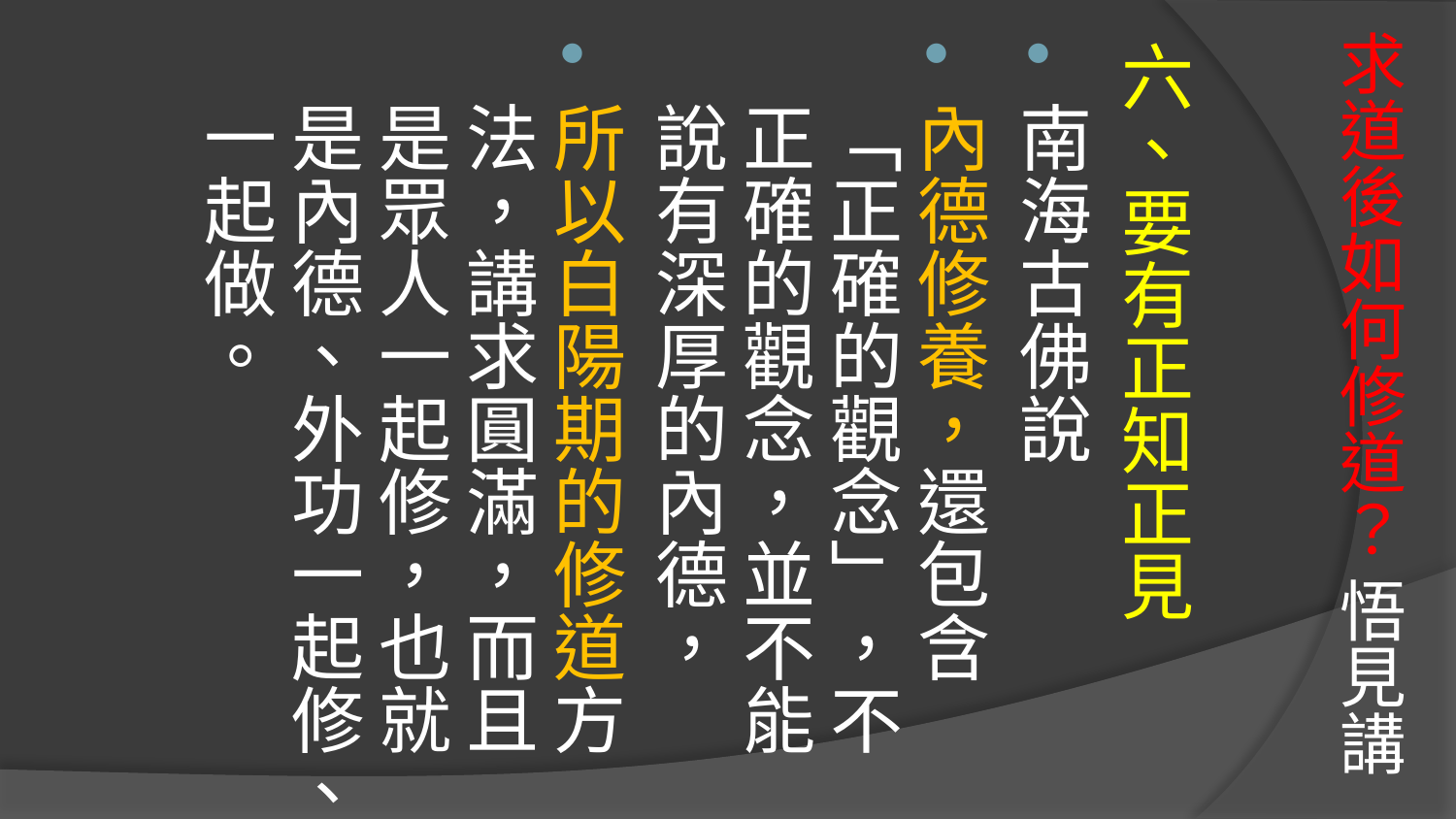

六、要有正知正見
南海古佛說
內德修養，還包含「正確的觀念」，不正確的觀念，並不能說有深厚的內德，
所以白陽期的修道方法，講求圓滿，而且是眾人一起修，也就是內德、外功一起修、一起做。

# 求道後如何修道？ 悟見講